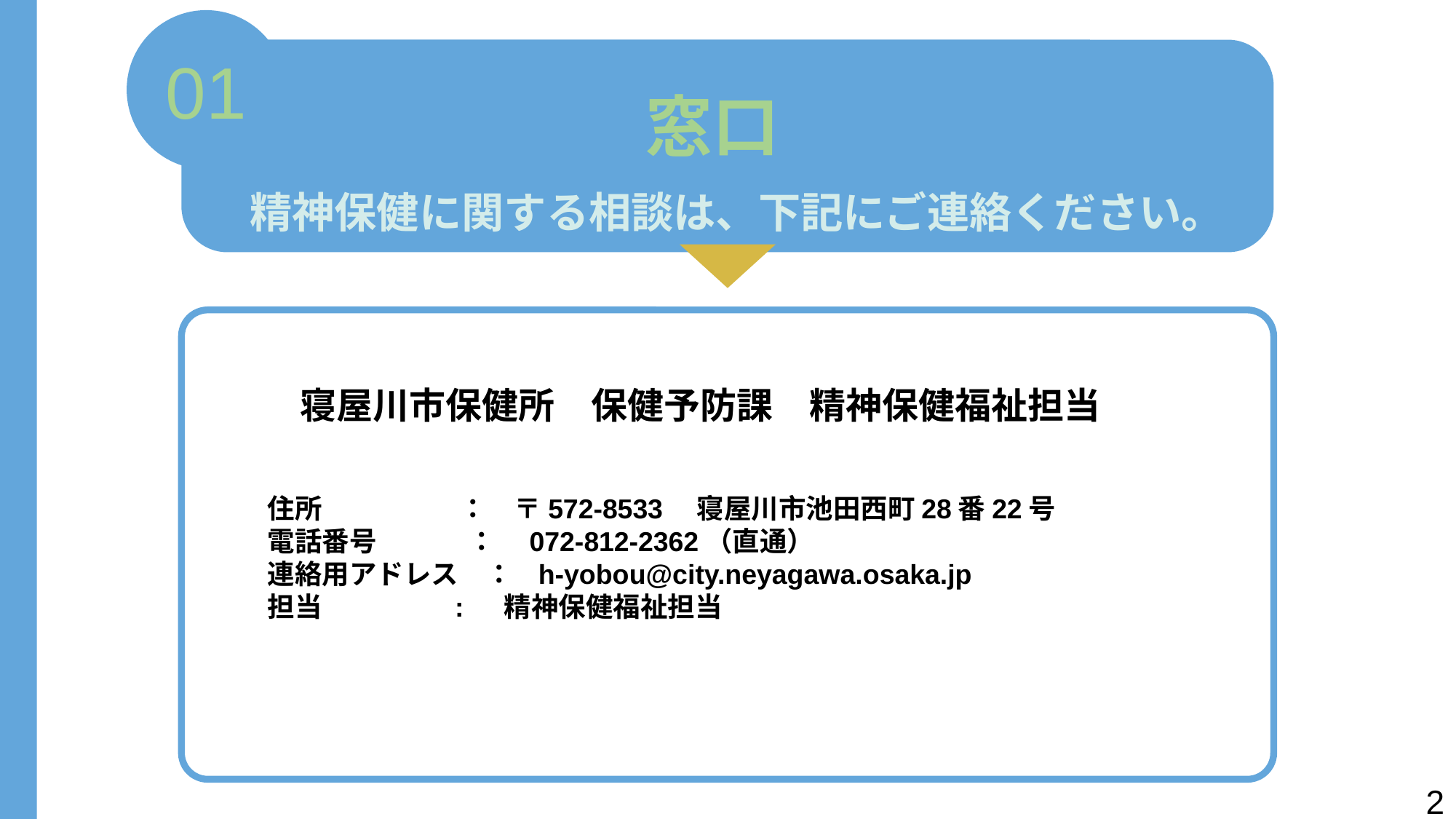

01

窓口
精神保健に関する相談は、下記にご連絡ください。

寝屋川市保健所　保健予防課　精神保健福祉担当

　　住所　　　         ：　〒572-8533　寝屋川市池田西町28番22号
　　電話番号　    　  ：　072-812-2362（直通）
　　連絡用アドレス　：   h-yobou@city.neyagawa.osaka.jp
　　担当   　             :　 精神保健福祉担当